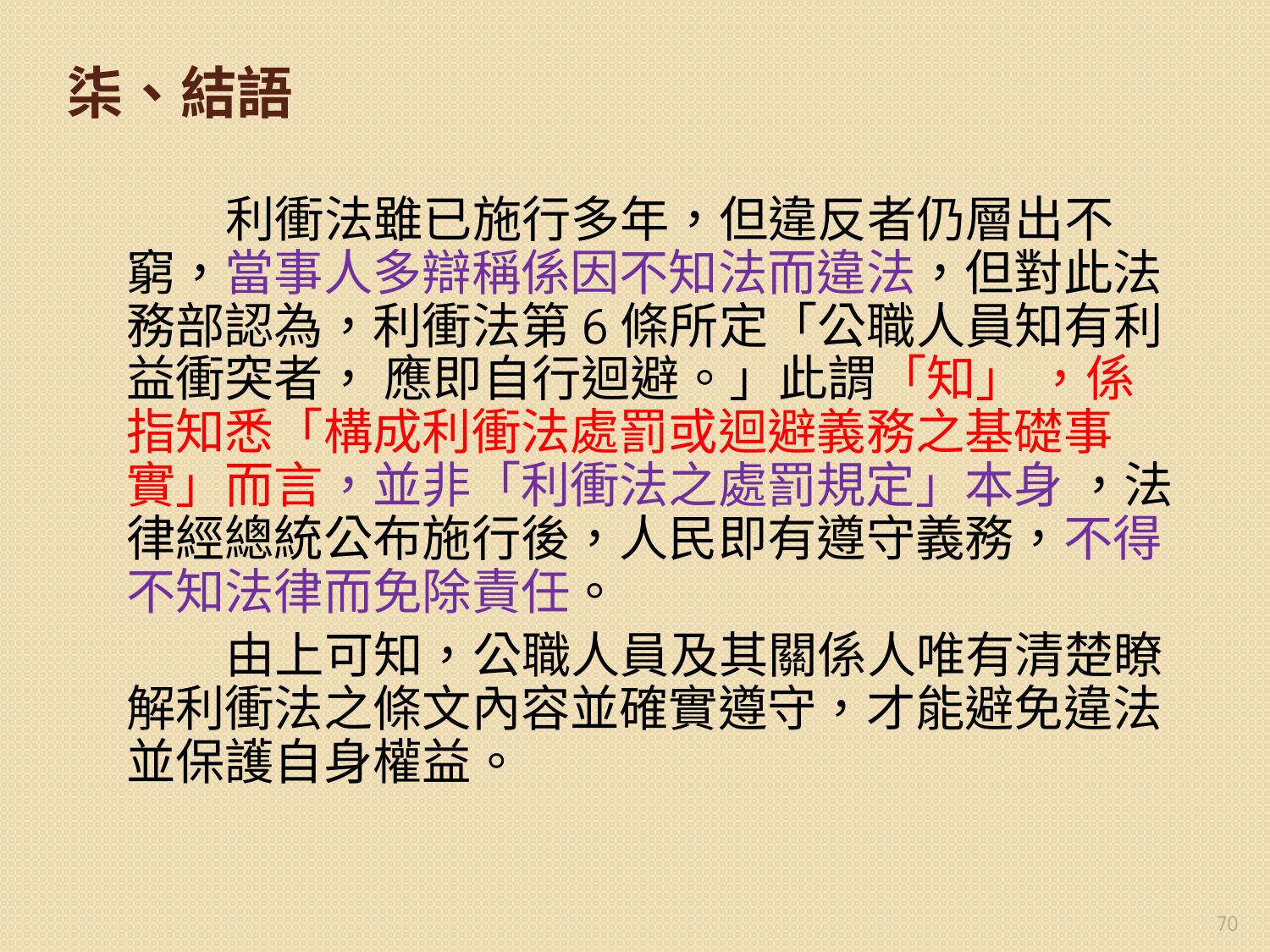

# 柒、結語
利衝法雖已施行多年，但違反者仍層出不窮，當事人多辯稱係因不知法而違法，但對此法務部認為，利衝法第6條所定「公職人員知有利益衝突者， 應即自行迴避。」此謂「知」 ，係指知悉「構成利衝法處罰或迴避義務之基礎事實」而言，並非「利衝法之處罰規定」本身 ，法律經總統公布施行後，人民即有遵守義務，不得不知法律而免除責任。
由上可知，公職人員及其關係人唯有清楚瞭解利衝法之條文內容並確實遵守，才能避免違法並保護自身權益。
70